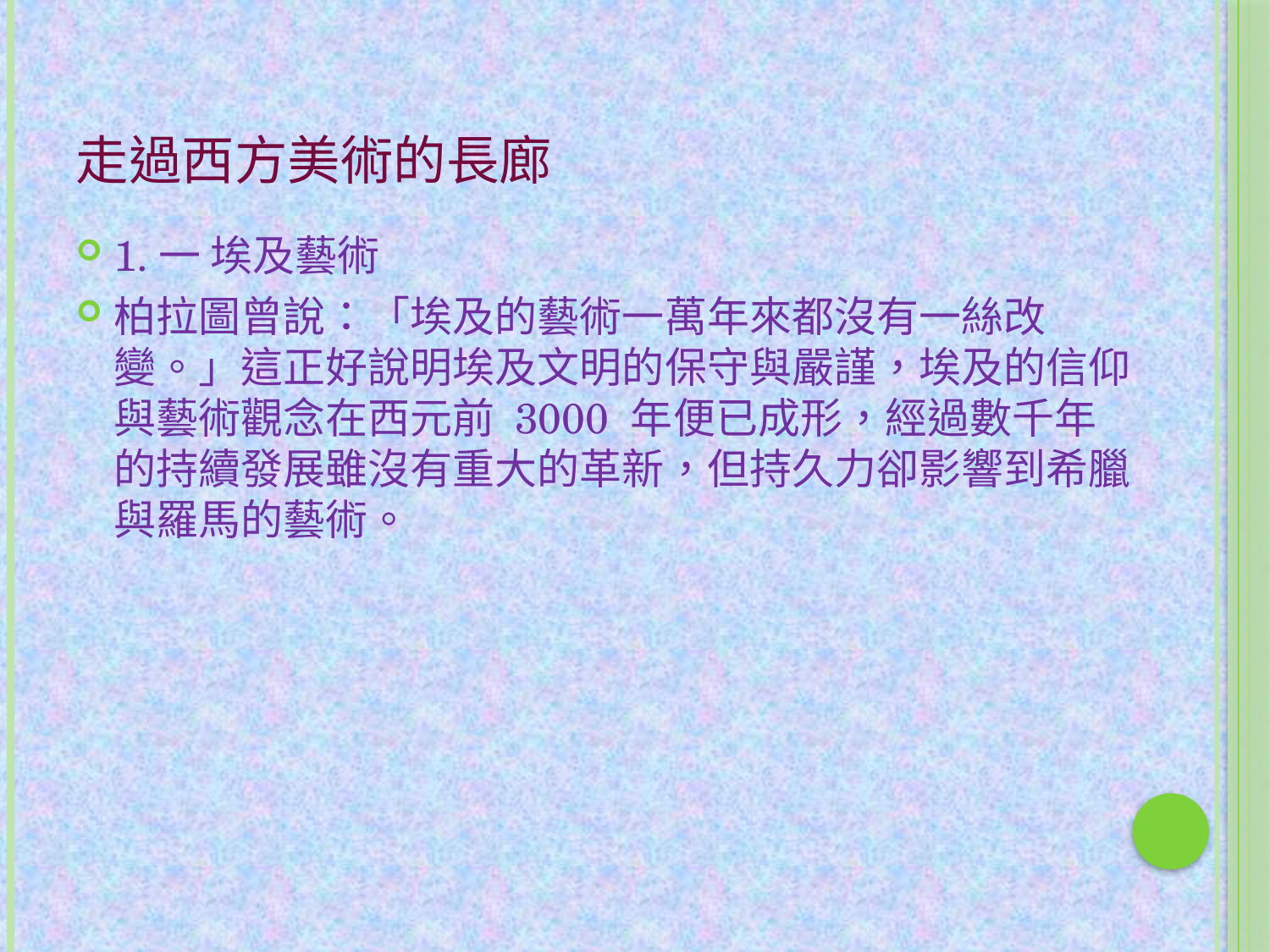

# 走過西方美術的長廊
1.一 埃及藝術
柏拉圖曾說：「埃及的藝術一萬年來都沒有一絲改變。」這正好說明埃及文明的保守與嚴謹，埃及的信仰與藝術觀念在西元前 3000 年便已成形，經過數千年的持續發展雖沒有重大的革新，但持久力卻影響到希臘與羅馬的藝術。